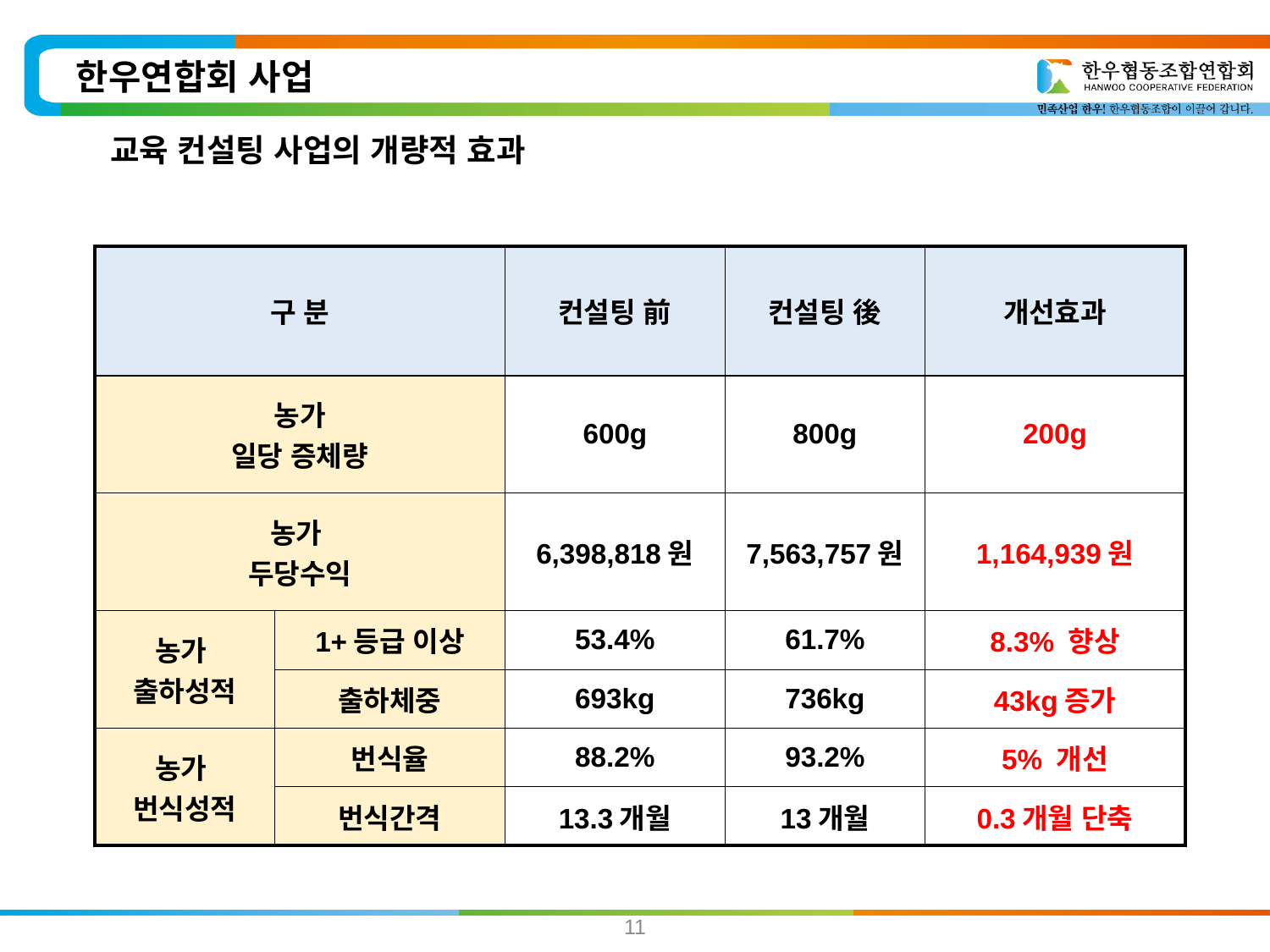

한우연합회 사업
 교육 컨설팅 사업의 개량적 효과
| 구 분 |  | 컨설팅 前 | 컨설팅 後 | 개선효과 |
| --- | --- | --- | --- | --- |
| 농가 일당 증체량 |  | 600g | 800g | 200g |
| 농가 두당수익 |  | 6,398,818원 | 7,563,757원 | 1,164,939원 |
| 농가 출하성적 | 1+등급 이상 | 53.4% | 61.7% | 8.3% 향상 |
|  | 출하체중 | 693kg | 736kg | 43kg증가 |
| 농가 번식성적 | 번식율 | 88.2% | 93.2% | 5% 개선 |
|  | 번식간격 | 13.3개월 | 13개월 | 0.3개월 단축 |